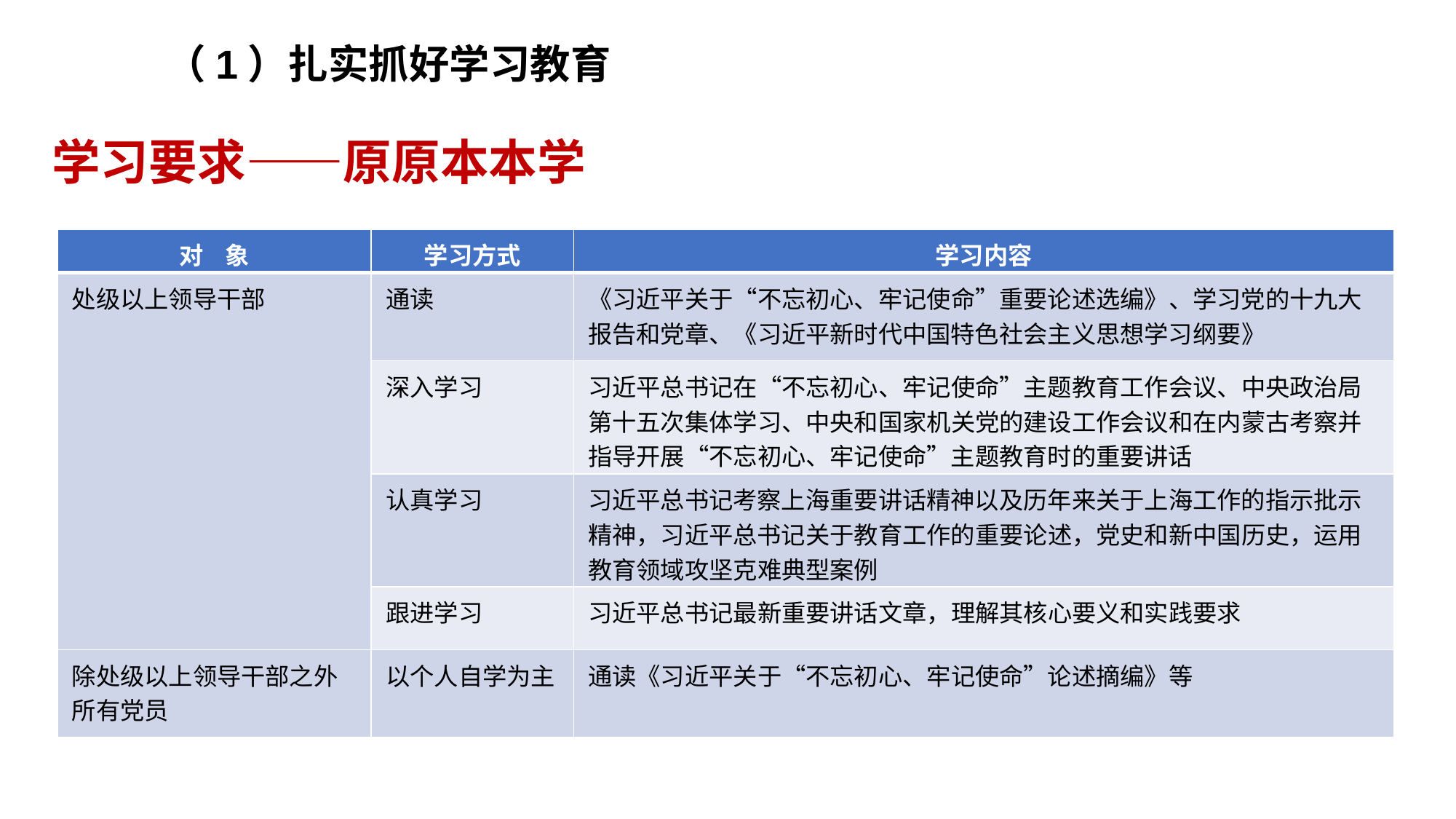

（1）扎实抓好学习教育
学习要求——原原本本学
| 对 象 | 学习方式 | 学习内容 |
| --- | --- | --- |
| 处级以上领导干部 | 通读 | 《习近平关于“不忘初心、牢记使命”重要论述选编》、学习党的十九大报告和党章、《习近平新时代中国特色社会主义思想学习纲要》 |
|  | 深入学习 | 习近平总书记在“不忘初心、牢记使命”主题教育工作会议、中央政治局第十五次集体学习、中央和国家机关党的建设工作会议和在内蒙古考察并指导开展“不忘初心、牢记使命”主题教育时的重要讲话 |
|  | 认真学习 | 习近平总书记考察上海重要讲话精神以及历年来关于上海工作的指示批示精神，习近平总书记关于教育工作的重要论述，党史和新中国历史，运用教育领域攻坚克难典型案例 |
|  | 跟进学习 | 习近平总书记最新重要讲话文章，理解其核心要义和实践要求 |
| 除处级以上领导干部之外 所有党员 | 以个人自学为主 | 通读《习近平关于“不忘初心、牢记使命”论述摘编》等 |